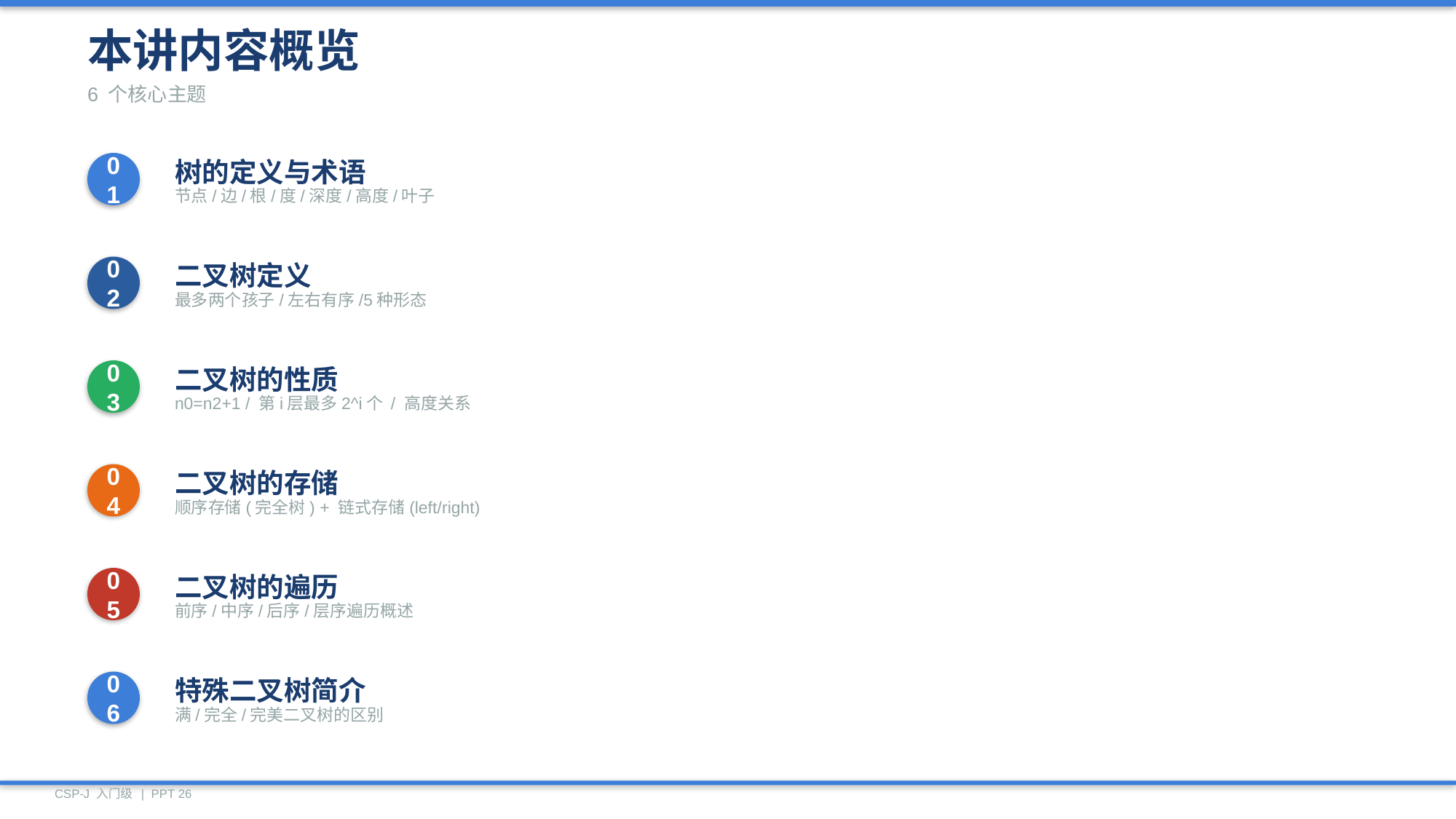

本讲内容概览
6 个核心主题
01
树的定义与术语
节点/边/根/度/深度/高度/叶子
02
二叉树定义
最多两个孩子/左右有序/5种形态
03
二叉树的性质
n0=n2+1 / 第i层最多2^i个 / 高度关系
04
二叉树的存储
顺序存储(完全树) + 链式存储(left/right)
05
二叉树的遍历
前序/中序/后序/层序遍历概述
06
特殊二叉树简介
满/完全/完美二叉树的区别

CSP-J 入门级  |  PPT 26